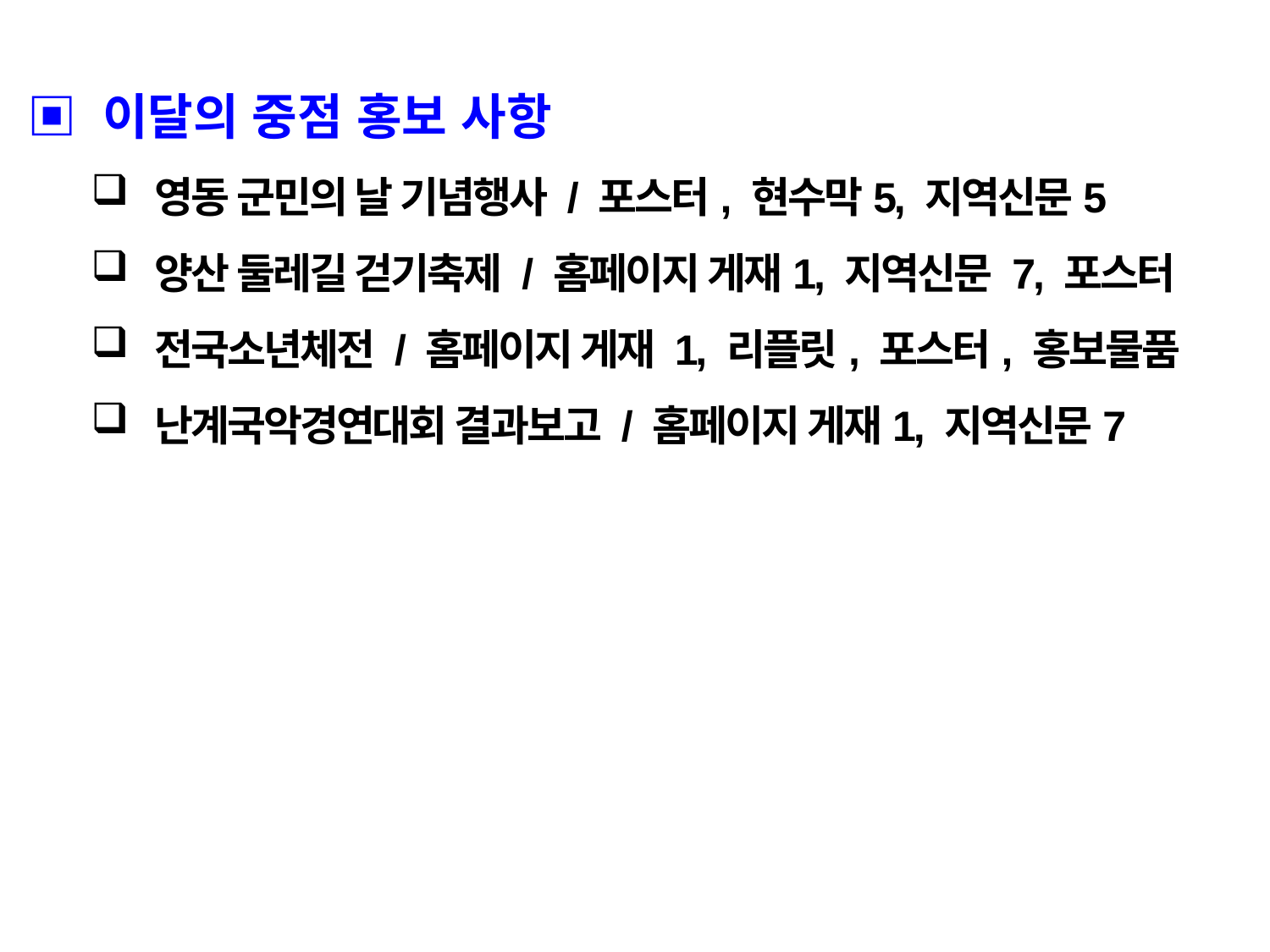

▣ 이달의 중점 홍보 사항
영동 군민의 날 기념행사 / 포스터, 현수막5, 지역신문5
양산 둘레길 걷기축제 / 홈페이지 게재1, 지역신문 7, 포스터
전국소년체전 / 홈페이지 게재 1, 리플릿, 포스터, 홍보물품
난계국악경연대회 결과보고 / 홈페이지 게재1, 지역신문7